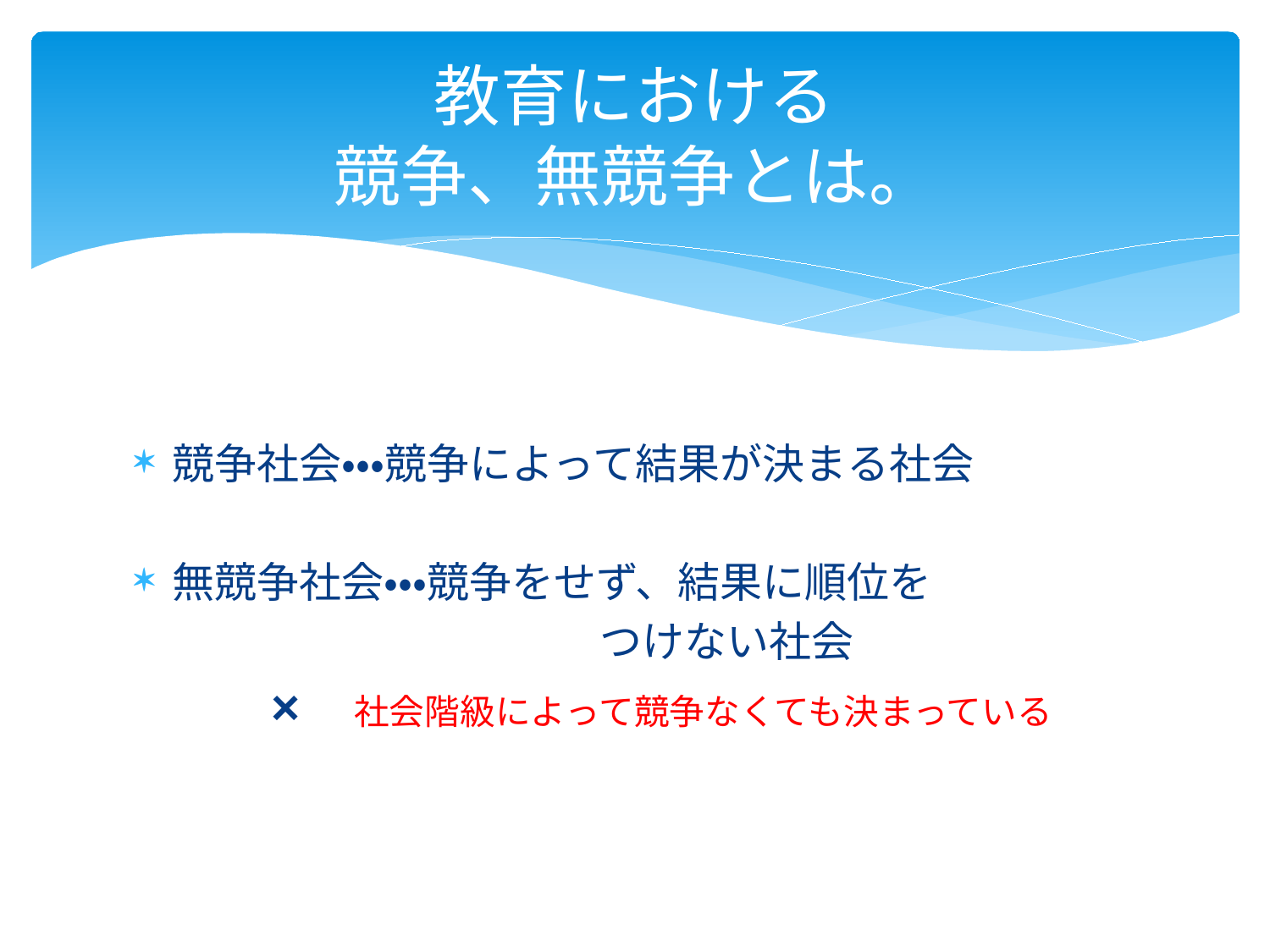

# 教育における 競争、無競争とは。

競争社会・・・競争によって結果が決まる社会

無競争社会・・・競争をせず、結果に順位を
　　　　　　　　　　　つけない社会
　　　×　社会階級によって競争なくても決まっている